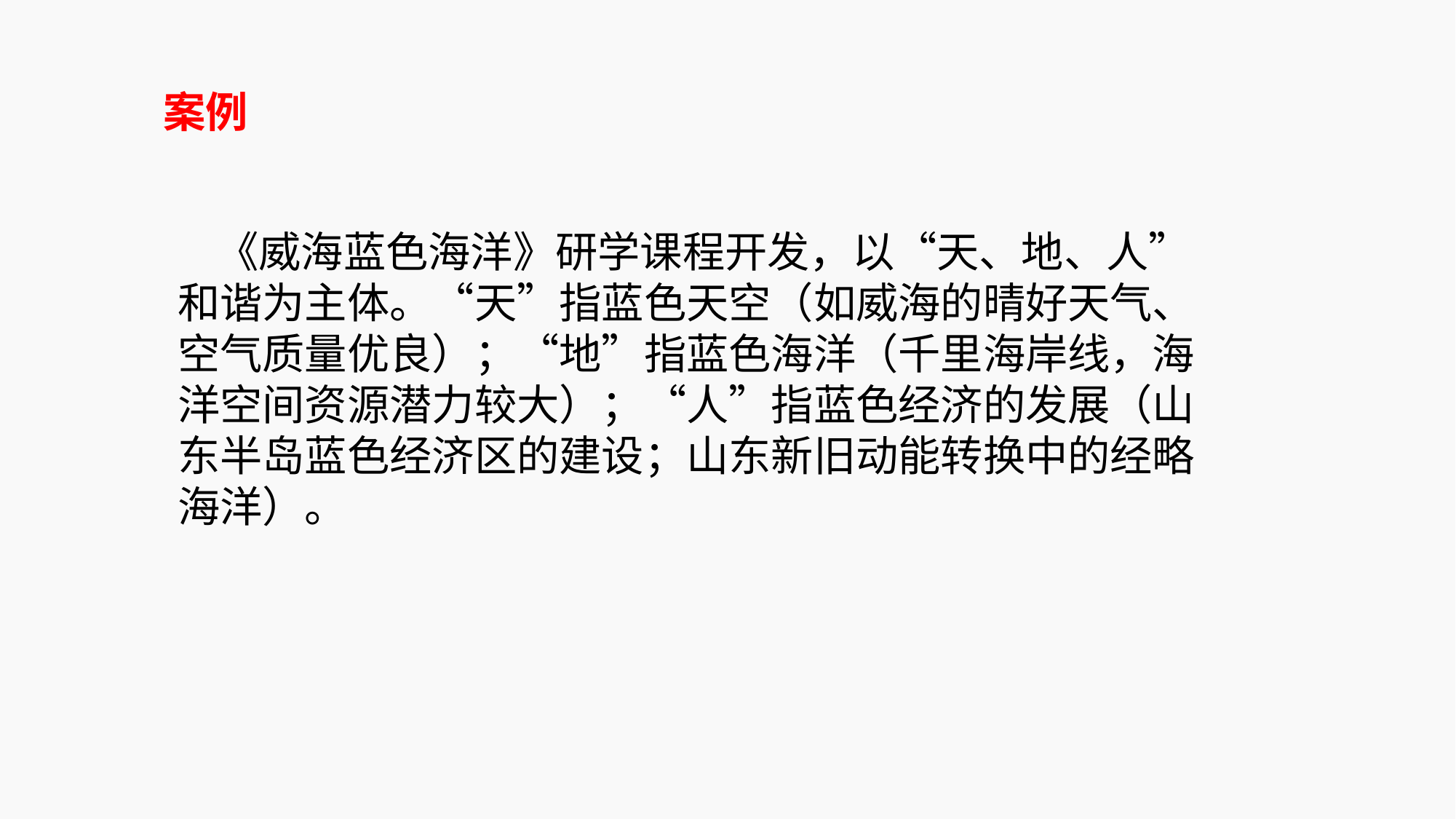

案例
   《威海蓝色海洋》研学课程开发，以“天、地、人”和谐为主体。“天”指蓝色天空（如威海的晴好天气、空气质量优良）；“地”指蓝色海洋（千里海岸线，海洋空间资源潜力较大）；“人”指蓝色经济的发展（山东半岛蓝色经济区的建设；山东新旧动能转换中的经略海洋）。